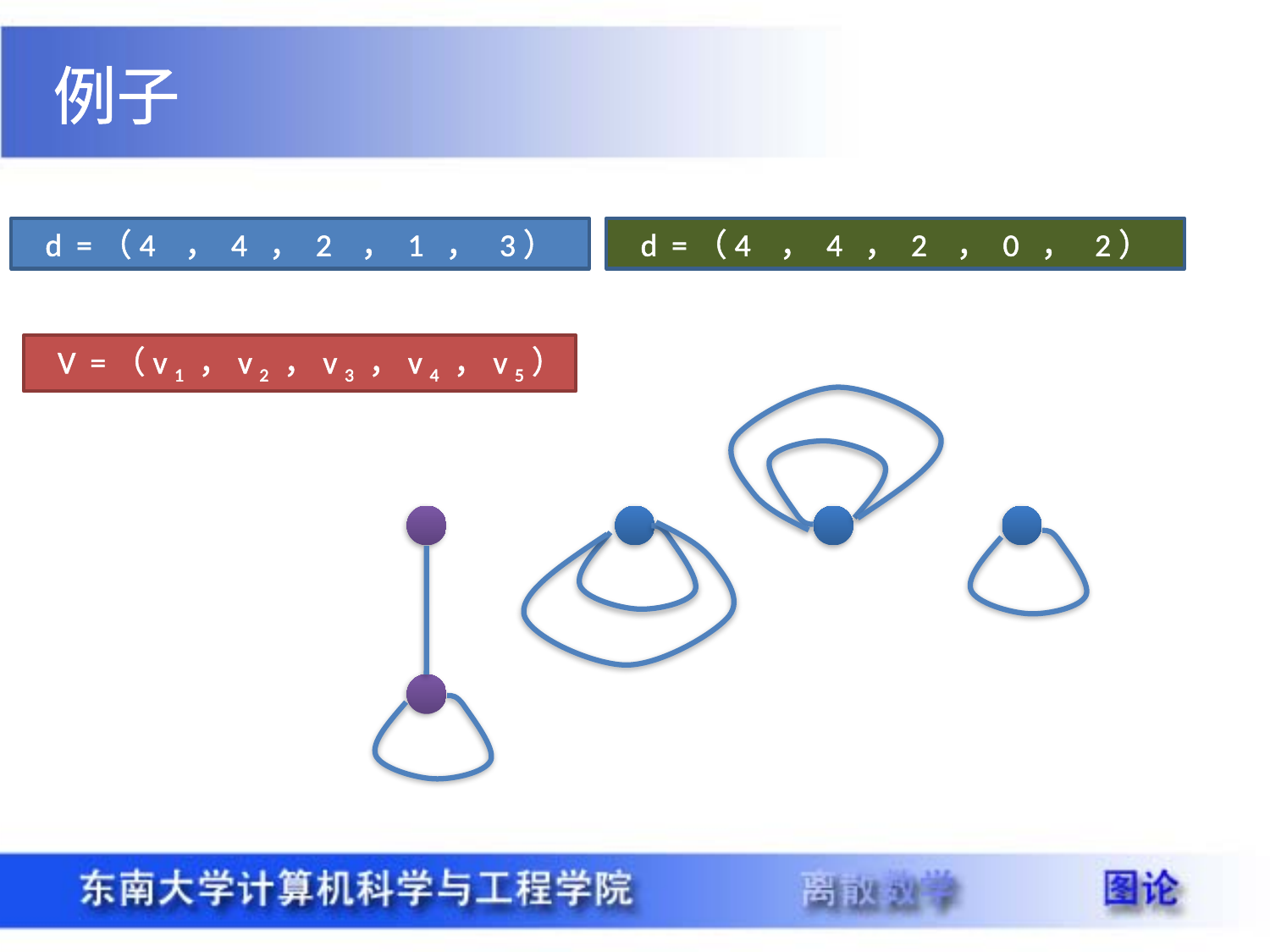

例子
   d  =（4   ， 4  ， 2   ， 0  ，  2）
   d  =（4   ， 4  ， 2   ， 1  ，  3）
   V  =（v 1 ，v 2 ，v 3 ，v 4 ，v 5）